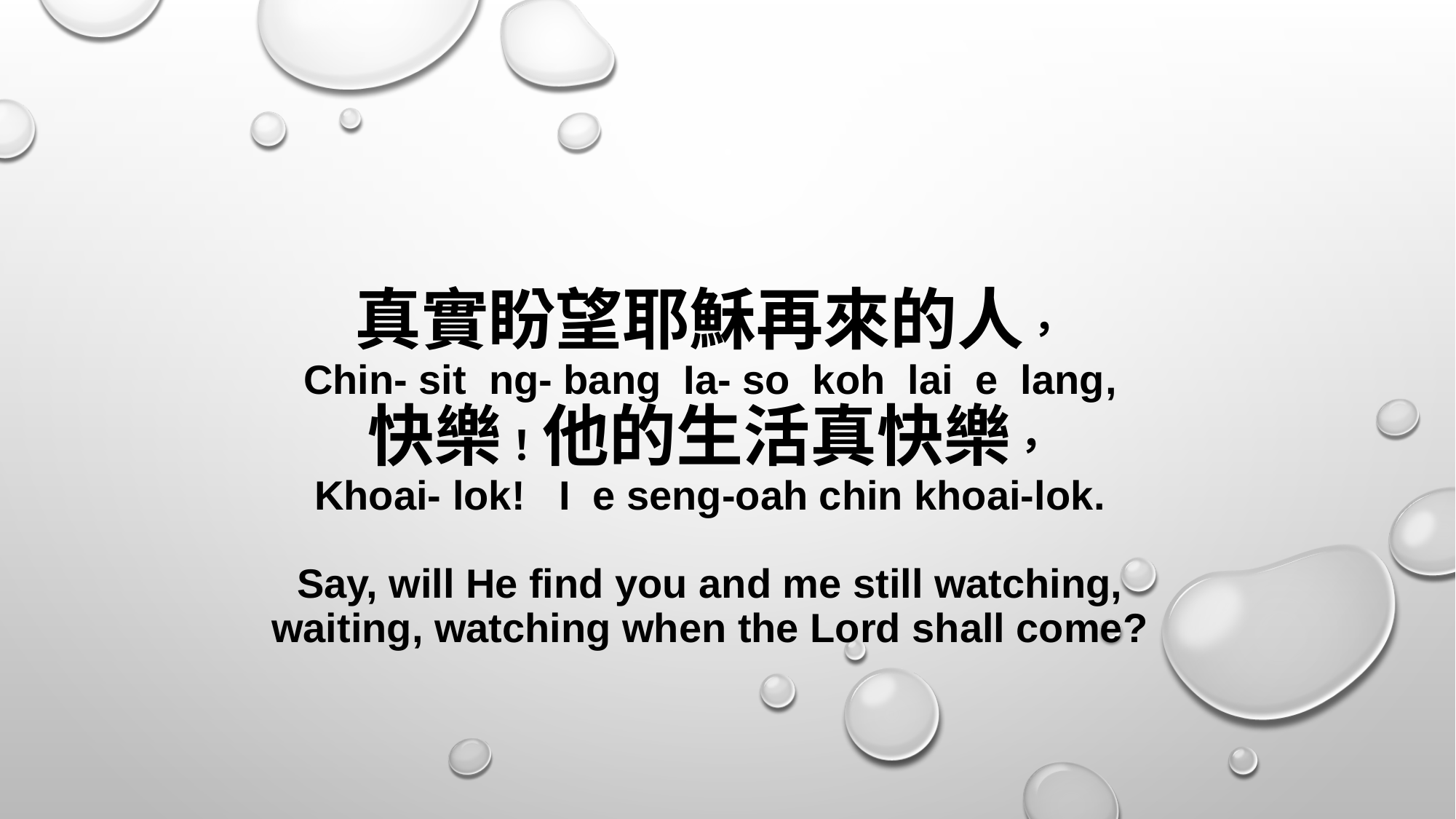

# 真實盼望耶穌再來的人， Chin- sit  ng- bang  Ia- so  koh  lai  e  lang, 快樂！他的生活真快樂， Khoai- lok!   I  e seng-oah chin khoai-lok. Say, will He find you and me still watching, waiting, watching when the Lord shall come?